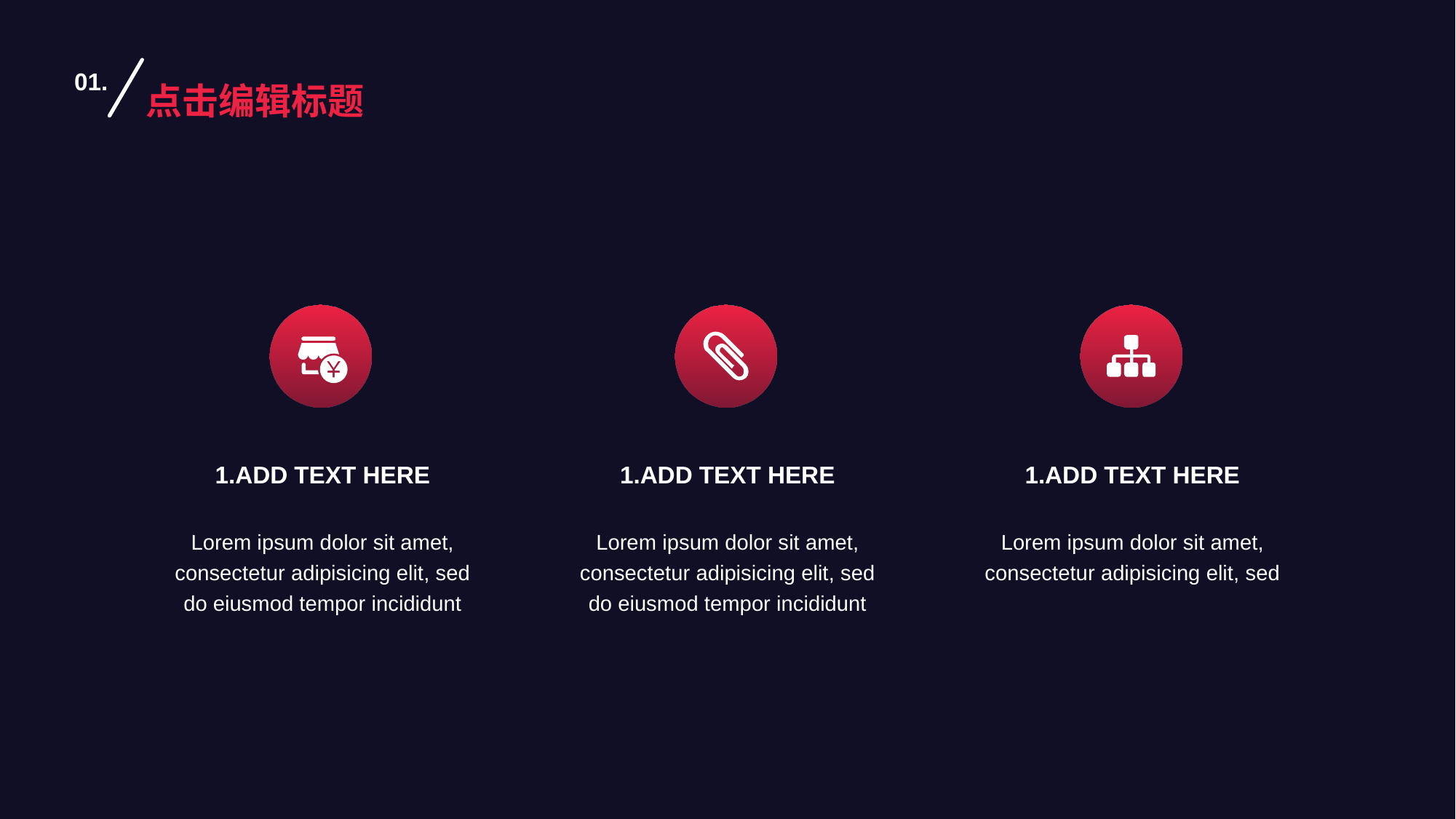

01.
点击编辑标题

1.ADD TEXT HERE
1.ADD TEXT HERE
1.ADD TEXT HERE
Lorem ipsum dolor sit amet, consectetur adipisicing elit, sed do eiusmod tempor incididunt
Lorem ipsum dolor sit amet, consectetur adipisicing elit, sed do eiusmod tempor incididunt
Lorem ipsum dolor sit amet, consectetur adipisicing elit, sed